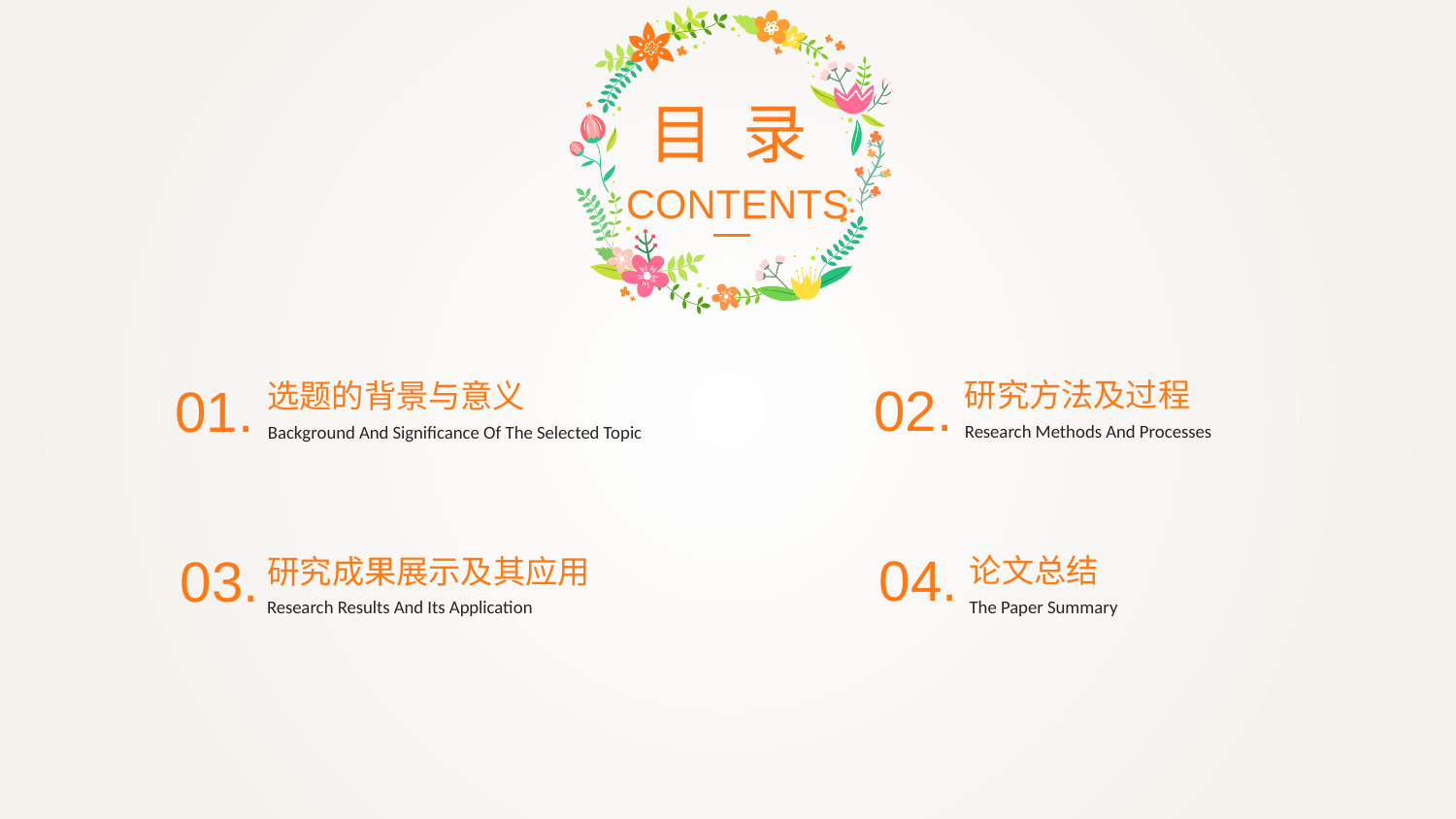

目  录
CONTENTS
02.
研究方法及过程
01.
选题的背景与意义
Research Methods And Processes
Background And Significance Of The Selected Topic
04.
03.
论文总结
研究成果展示及其应用
Research Results And Its Application
The Paper Summary